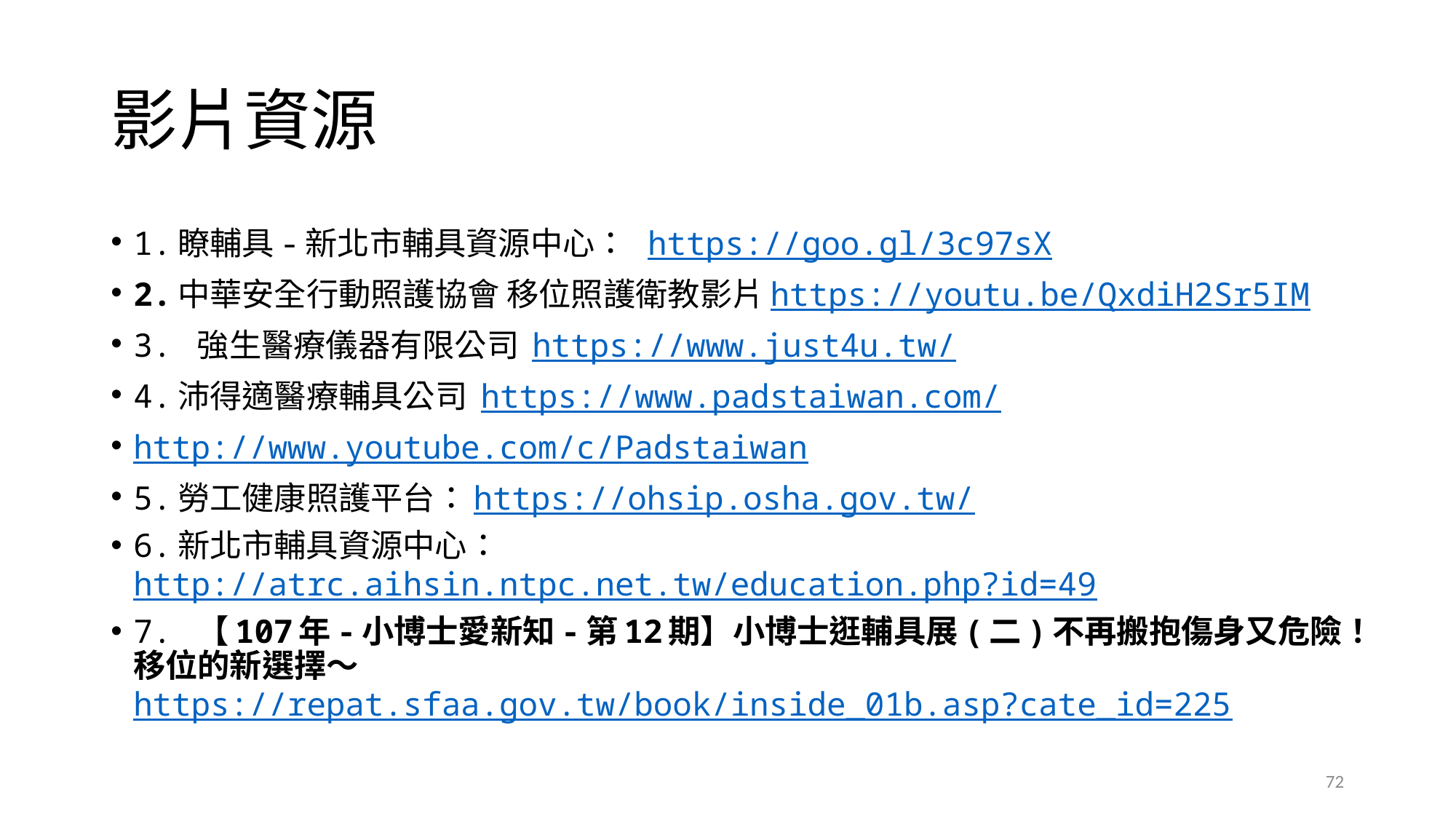

# 影片資源
1.瞭輔具-新北市輔具資源中心：  https://goo.gl/3c97sX
2.中華安全行動照護協會 移位照護衛教影片https://youtu.be/QxdiH2Sr5IM
3. 強生醫療儀器有限公司 https://www.just4u.tw/
4.沛得適醫療輔具公司 https://www.padstaiwan.com/
http://www.youtube.com/c/Padstaiwan
5.勞工健康照護平台：https://ohsip.osha.gov.tw/
6.新北市輔具資源中心：http://atrc.aihsin.ntpc.net.tw/education.php?id=49
7. 【107年-小博士愛新知-第12期】小博士逛輔具展(二)不再搬抱傷身又危險！移位的新選擇～https://repat.sfaa.gov.tw/book/inside_01b.asp?cate_id=225

72